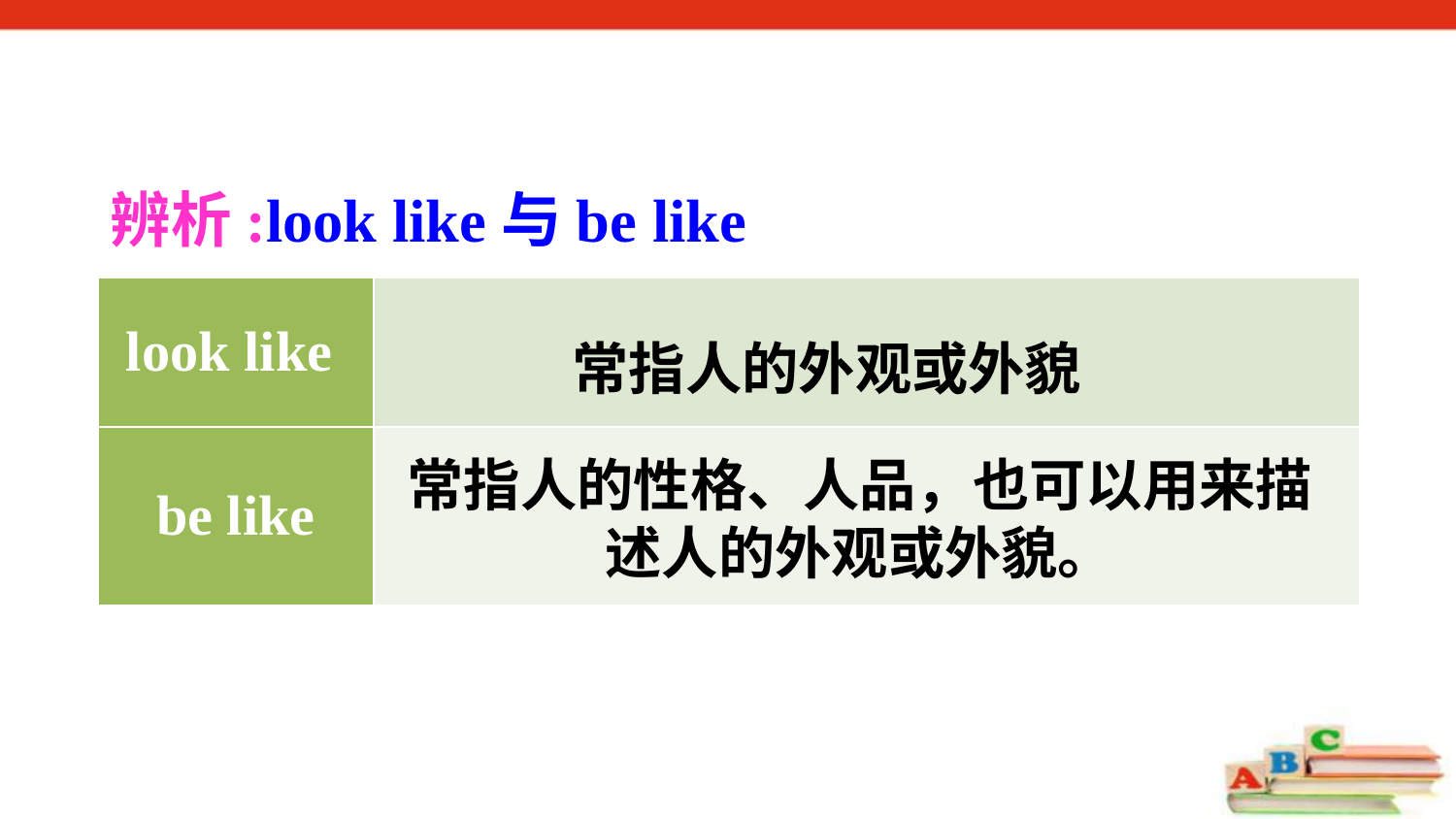

辨析:look like与be like
| look like |  |
| --- | --- |
| be like |  |
常指人的外观或外貌
常指人的性格、人品，也可以用来描述人的外观或外貌。